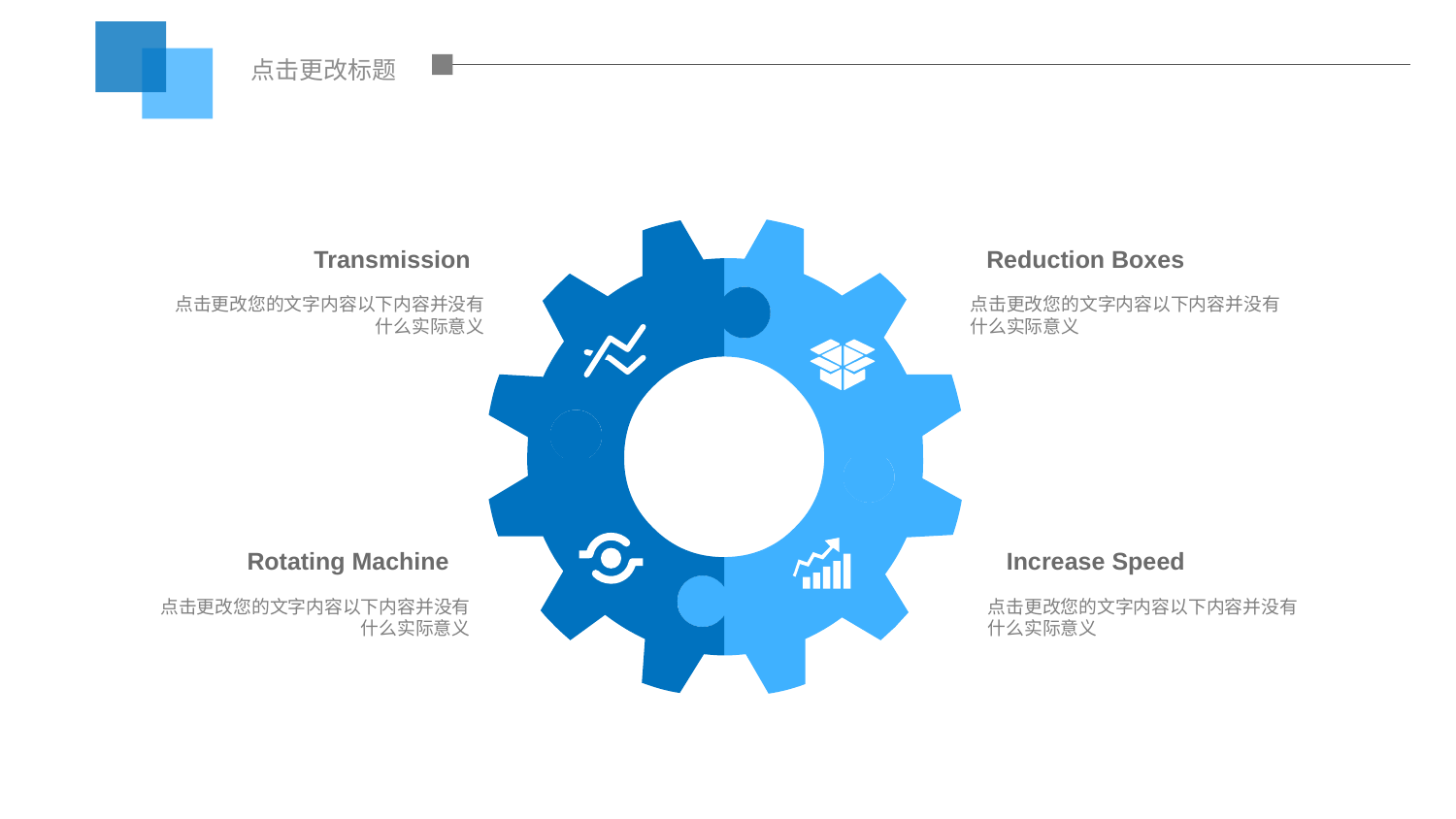

点击更改标题

Transmission

点击更改您的文字内容以下内容并没有什么实际意义
Reduction Boxes

点击更改您的文字内容以下内容并没有什么实际意义
Rotating Machine

点击更改您的文字内容以下内容并没有什么实际意义
Increase Speed

点击更改您的文字内容以下内容并没有什么实际意义